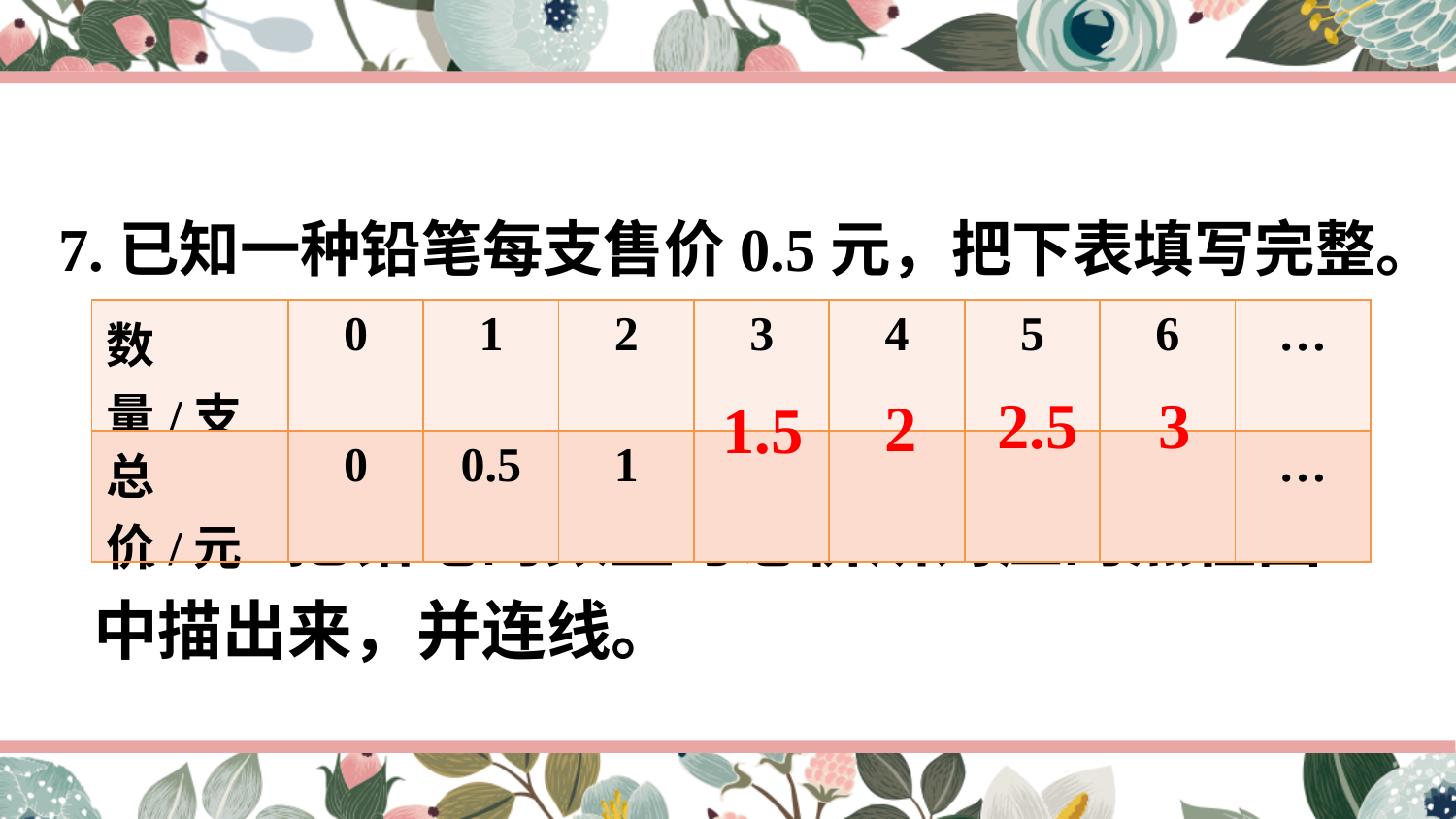

7.已知一种铅笔每支售价0.5元，把下表填写完整。
| 数量/支 | 0 | 1 | 2 | 3 | 4 | 5 | 6 | … |
| --- | --- | --- | --- | --- | --- | --- | --- | --- |
| 总价/元 | 0 | 0.5 | 1 |  |  |  |  | … |
2.5
3
2
1.5
（1）把铅笔的数量与总价所对应的点在图中描出来，并连线。